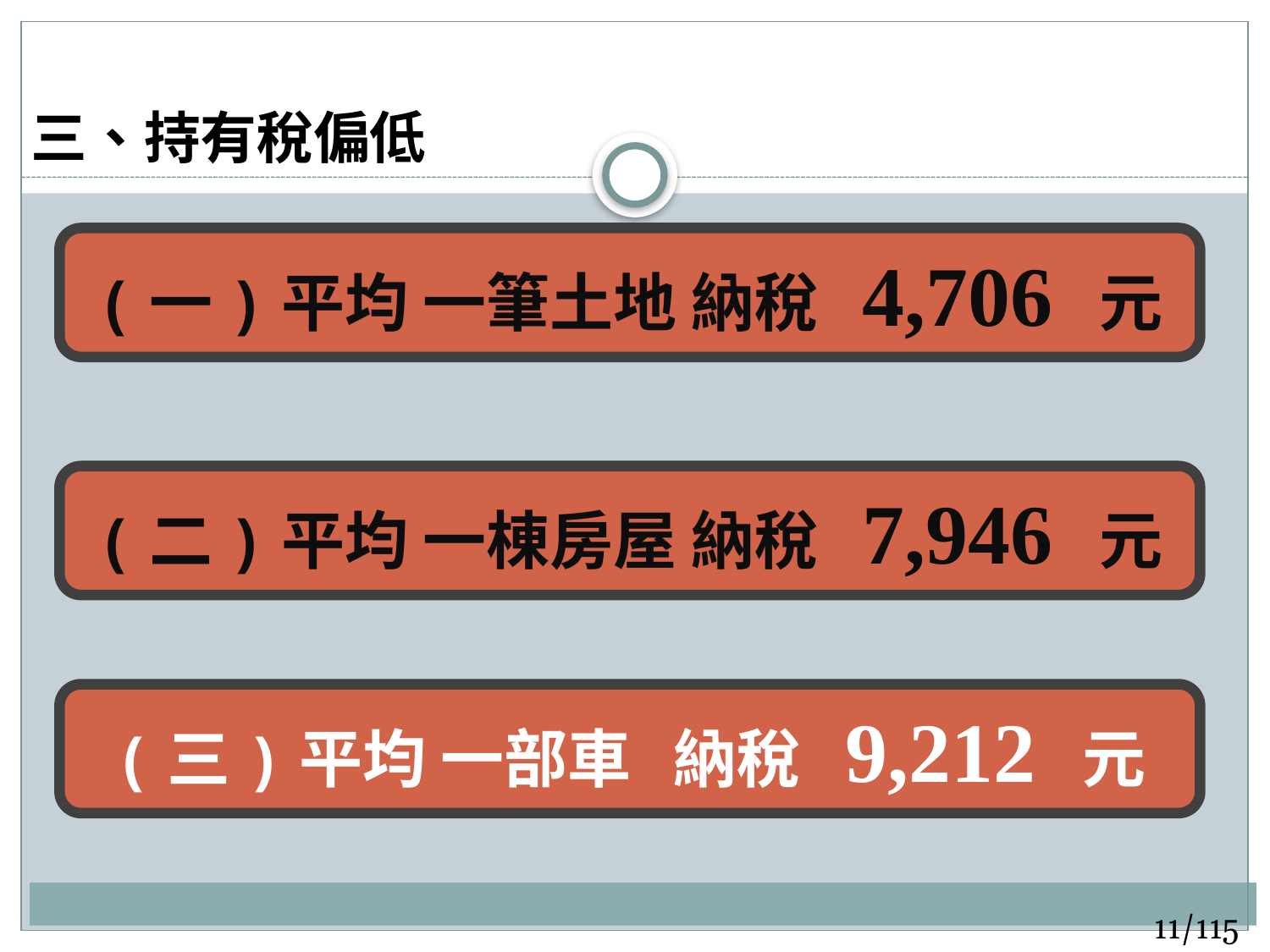

# 三、持有稅偏低

(一)平均 一筆土地 納稅  4,706  元
(二)平均 一棟房屋 納稅  7,946  元
(三)平均 一部車   納稅  9,212  元